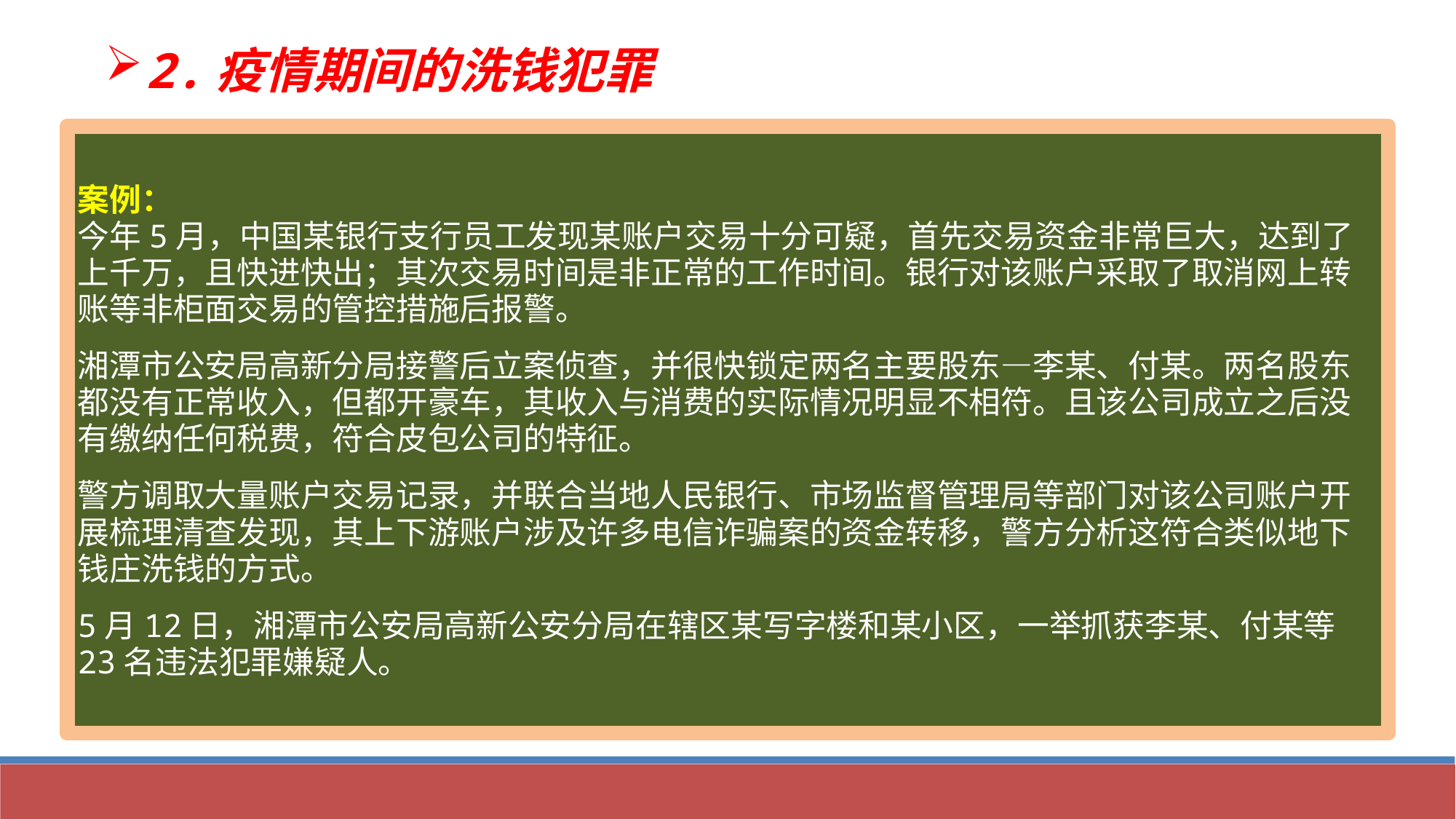

2.疫情期间的洗钱犯罪
案例：
今年5月，中国某银行支行员工发现某账户交易十分可疑，首先交易资金非常巨大，达到了上千万，且快进快出；其次交易时间是非正常的工作时间。银行对该账户采取了取消网上转账等非柜面交易的管控措施后报警。
湘潭市公安局高新分局接警后立案侦查，并很快锁定两名主要股东—李某、付某。两名股东都没有正常收入，但都开豪车，其收入与消费的实际情况明显不相符。且该公司成立之后没有缴纳任何税费，符合皮包公司的特征。
警方调取大量账户交易记录，并联合当地人民银行、市场监督管理局等部门对该公司账户开展梳理清查发现，其上下游账户涉及许多电信诈骗案的资金转移，警方分析这符合类似地下钱庄洗钱的方式。
5月12日，湘潭市公安局高新公安分局在辖区某写字楼和某小区，一举抓获李某、付某等23名违法犯罪嫌疑人。